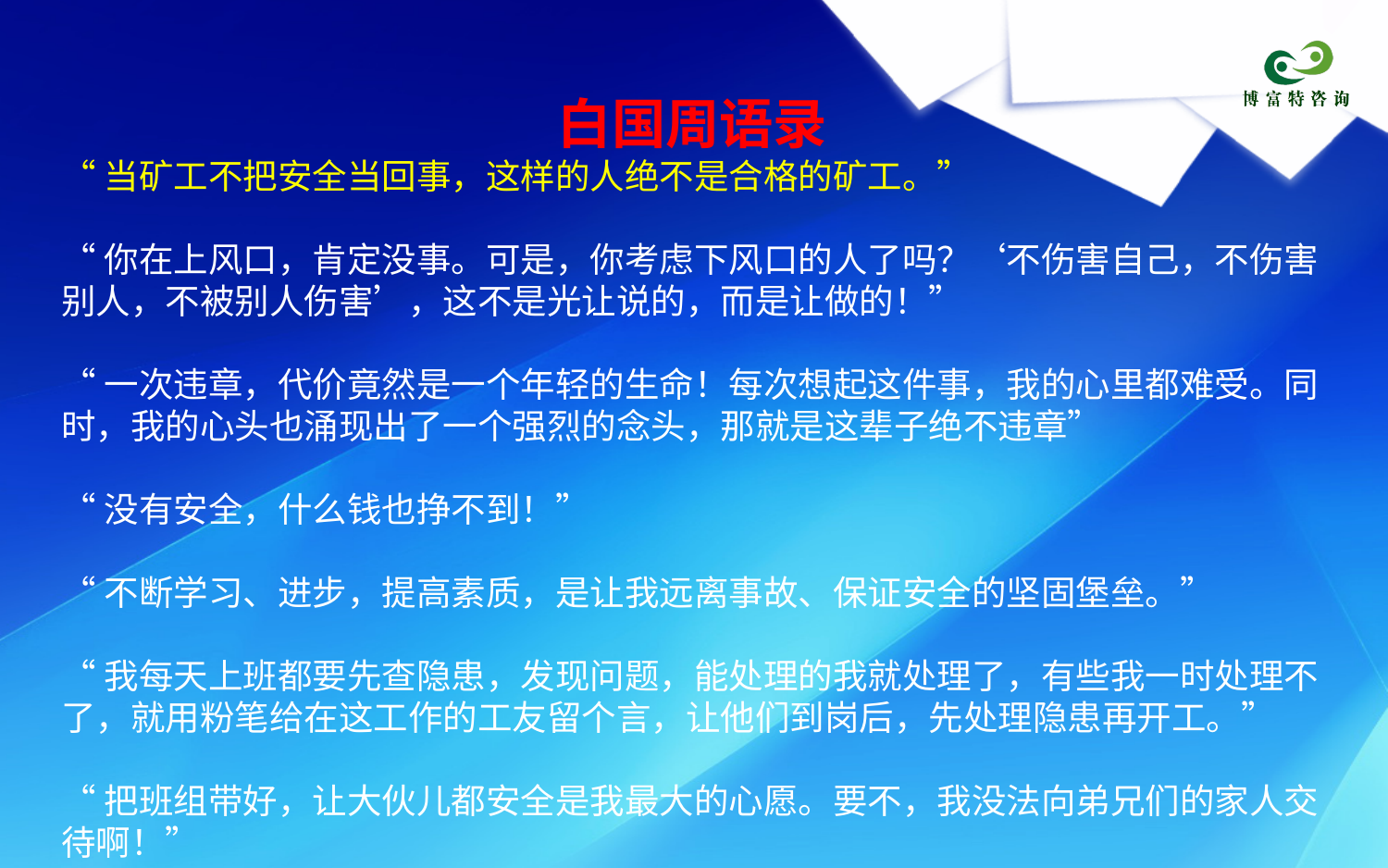

白国周语录
“当矿工不把安全当回事，这样的人绝不是合格的矿工。”

“你在上风口，肯定没事。可是，你考虑下风口的人了吗？‘不伤害自己，不伤害别人，不被别人伤害’，这不是光让说的，而是让做的！”

“一次违章，代价竟然是一个年轻的生命！每次想起这件事，我的心里都难受。同时，我的心头也涌现出了一个强烈的念头，那就是这辈子绝不违章”

“没有安全，什么钱也挣不到！”

“不断学习、进步，提高素质，是让我远离事故、保证安全的坚固堡垒。”

“我每天上班都要先查隐患，发现问题，能处理的我就处理了，有些我一时处理不了，就用粉笔给在这工作的工友留个言，让他们到岗后，先处理隐患再开工。”

“把班组带好，让大伙儿都安全是我最大的心愿。要不，我没法向弟兄们的家人交待啊！”